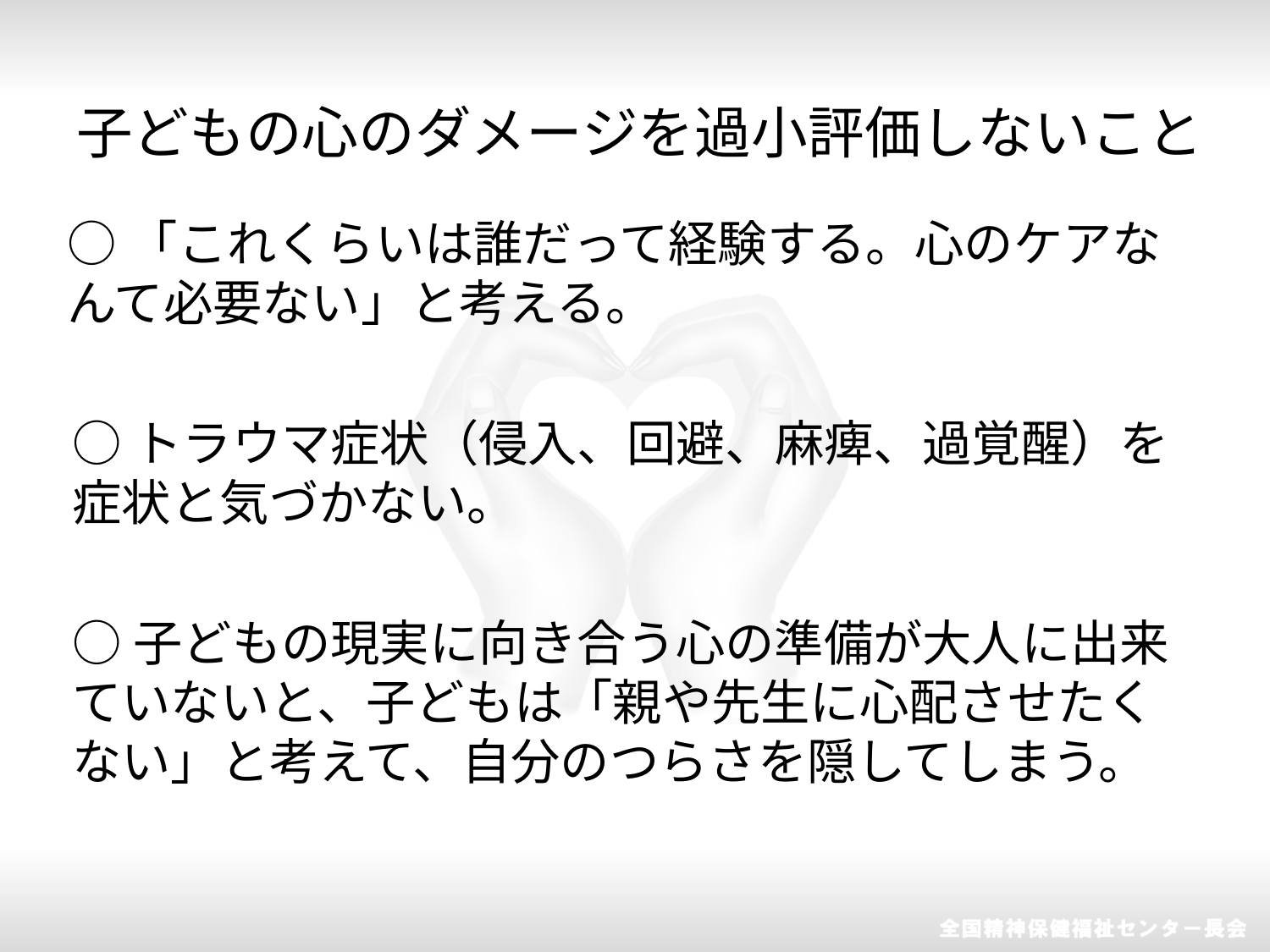

子どもの心のダメージを過小評価しないこと
○「これくらいは誰だって経験する。心のケアなんて必要ない」と考える。
○トラウマ症状（侵入、回避、麻痺、過覚醒）を症状と気づかない。
○子どもの現実に向き合う心の準備が大人に出来ていないと、子どもは「親や先生に心配させたくない」と考えて、自分のつらさを隠してしまう。